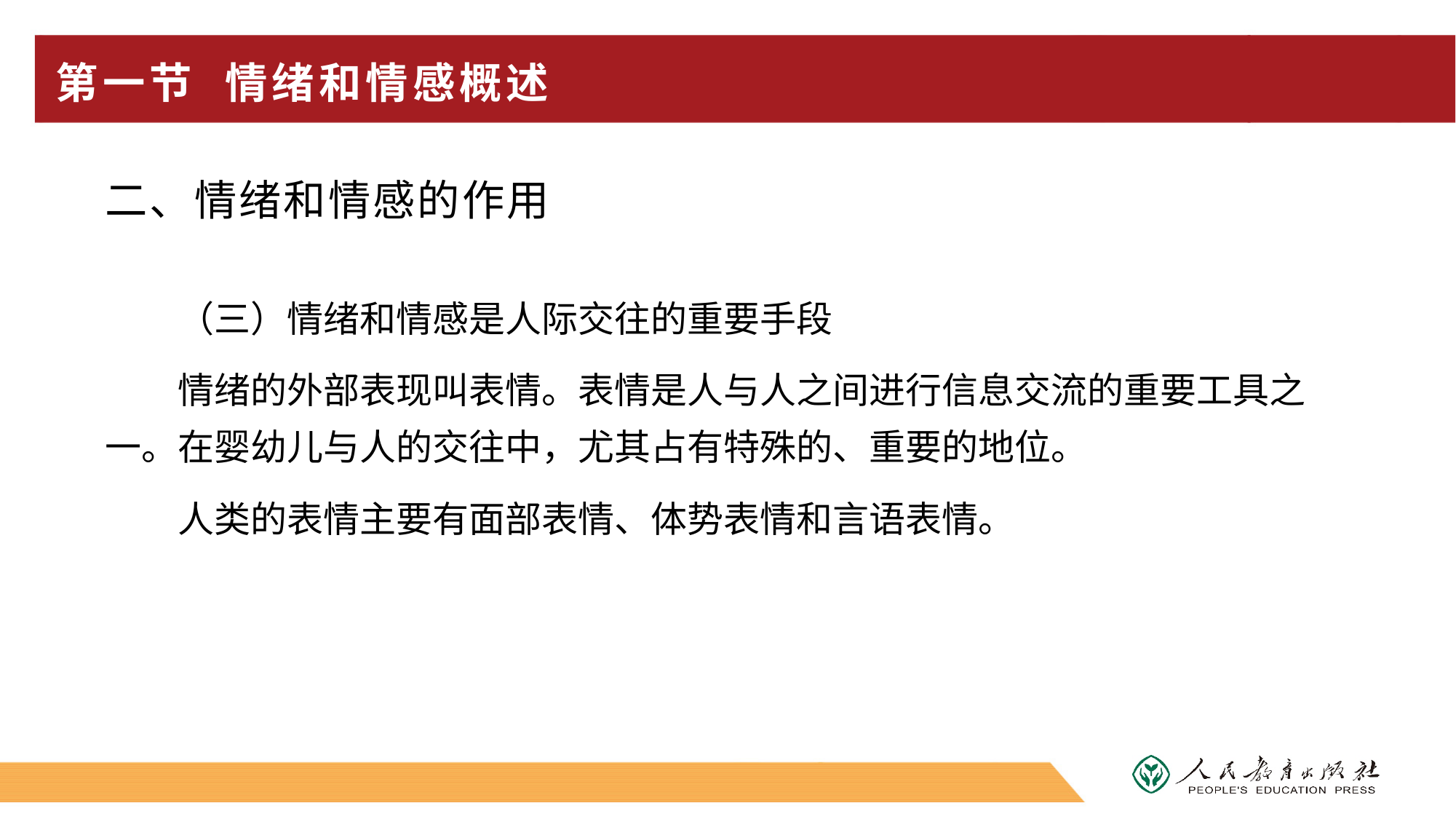

# 第一节  情绪和情感概述
二、情绪和情感的作用
（三）情绪和情感是人际交往的重要手段
情绪的外部表现叫表情。表情是人与人之间进行信息交流的重要工具之一。在婴幼儿与人的交往中，尤其占有特殊的、重要的地位。
人类的表情主要有面部表情、体势表情和言语表情。